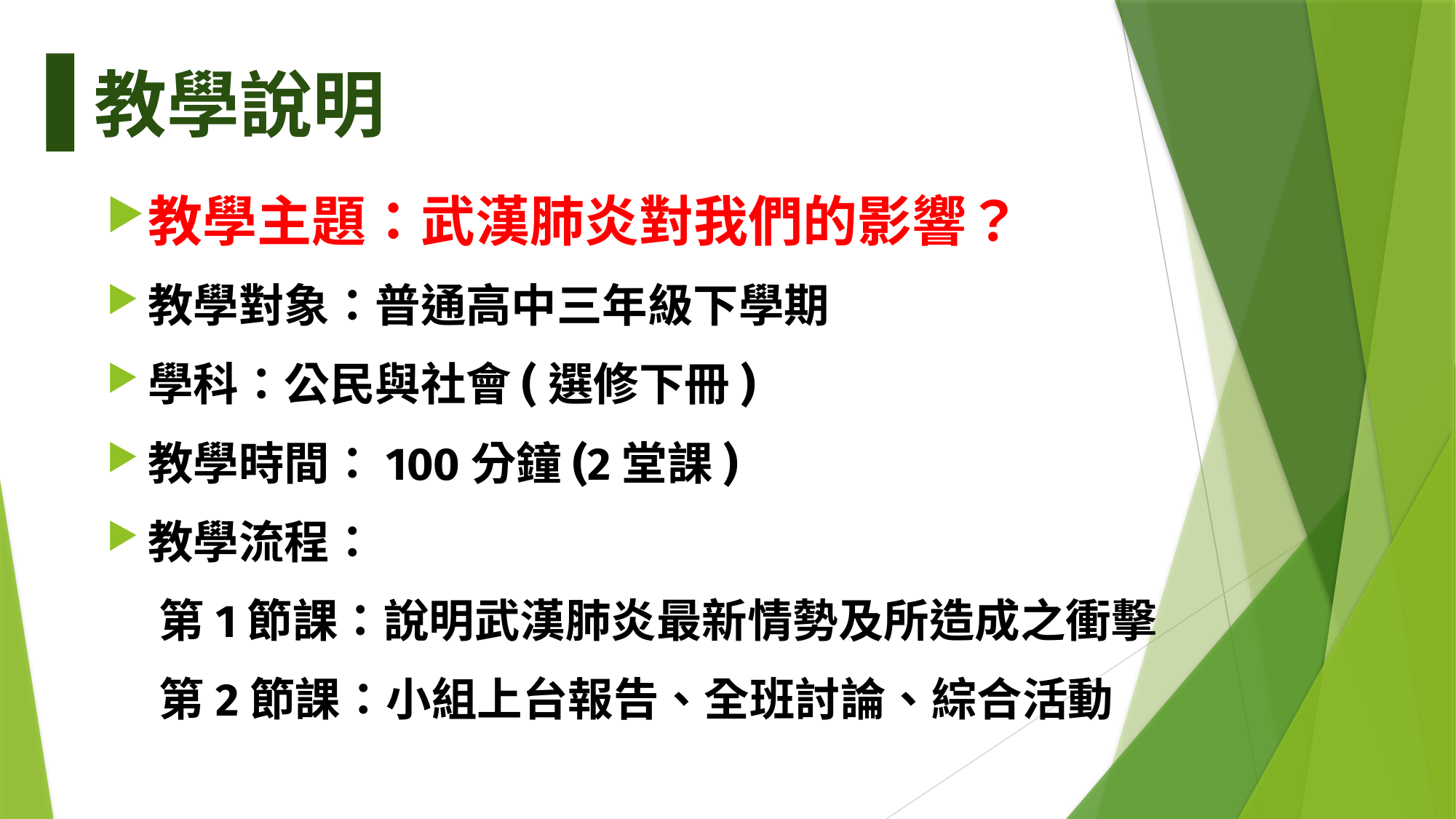

教學說明

教學主題：武漢肺炎對我們的影響？
教學對象：普通高中三年級下學期
學科：公民與社會(選修下冊)
教學時間：100分鐘(2堂課)
教學流程：
    第1節課：說明武漢肺炎最新情勢及所造成之衝擊
    第2節課：小組上台報告、全班討論、綜合活動